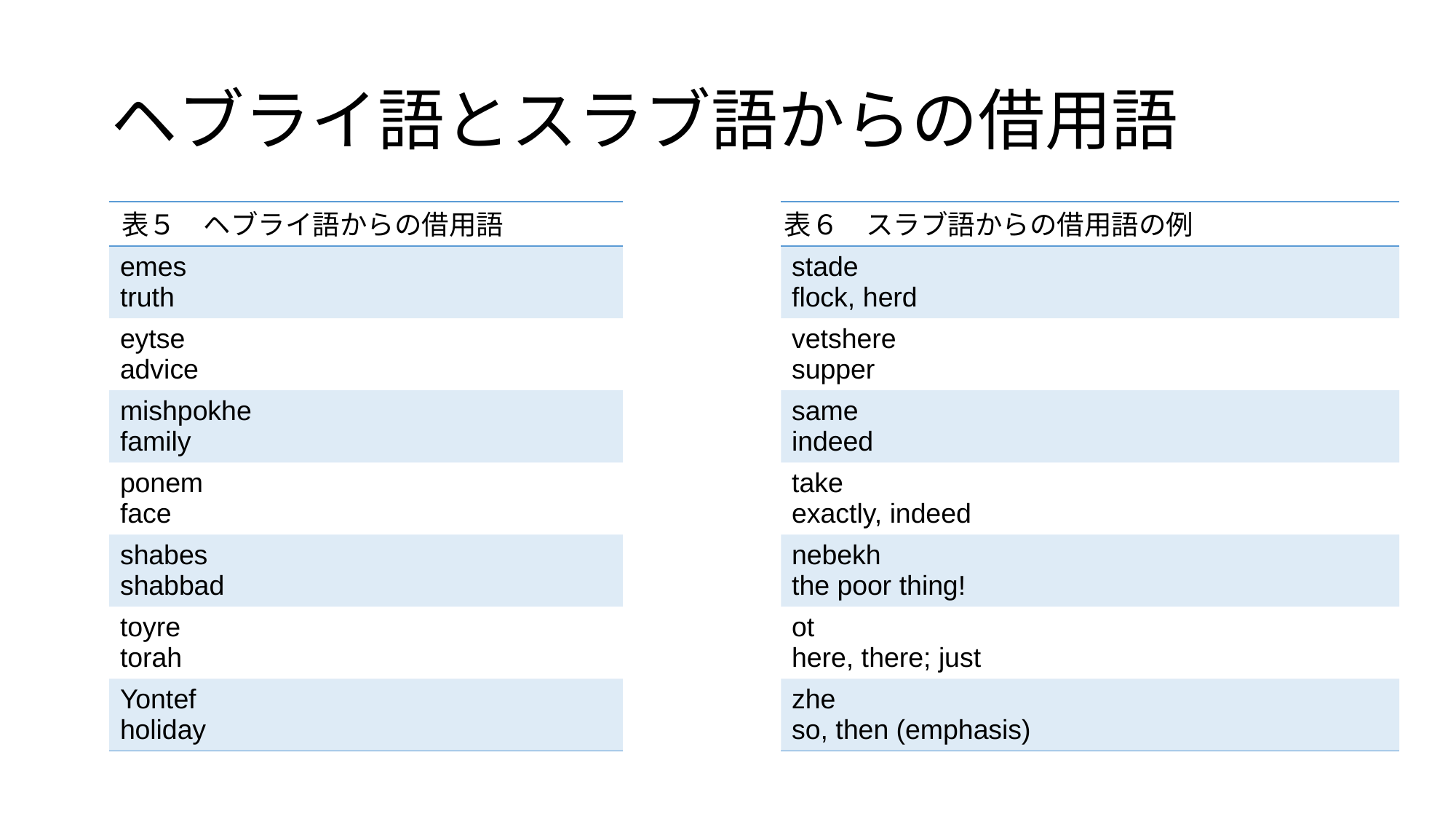

# ヘブライ語とスラブ語からの借用語
|  |
| --- |
| emes truth |
| eytse advice |
| mishpokhe family |
| ponem face |
| shabes shabbad |
| toyre torah |
| Yontef holiday |
表５　ヘブライ語からの借用語
表６　スラブ語からの借用語の例
|  |
| --- |
| stade flock, herd |
| vetshere supper |
| same indeed |
| take exactly, indeed |
| nebekh the poor thing! |
| ot here, there; just |
| zhe so, then (emphasis) |